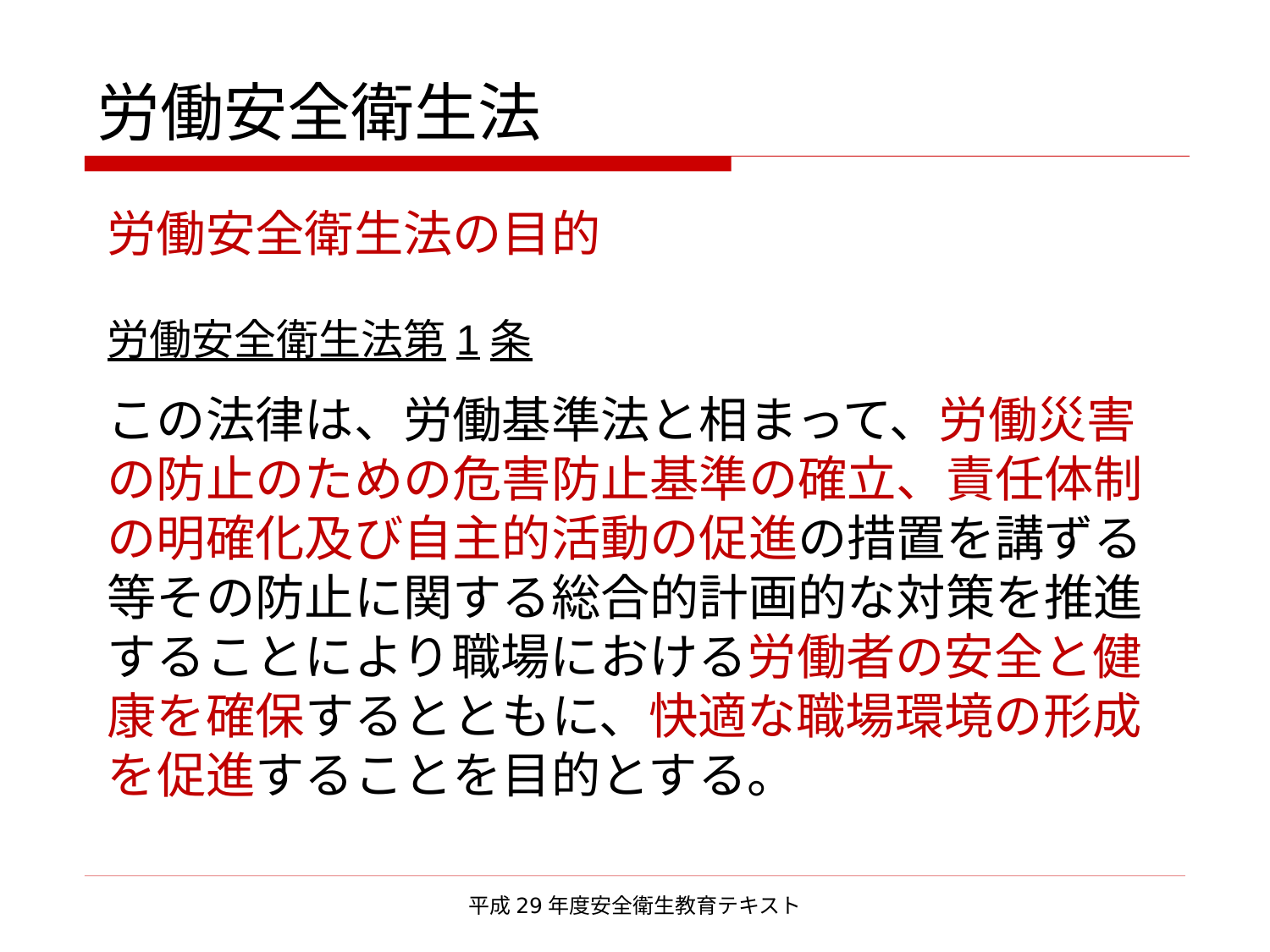

労働安全衛生法
労働安全衛生法の目的

労働安全衛生法第1条

この法律は、労働基準法と相まって、労働災害の防止のための危害防止基準の確立、責任体制の明確化及び自主的活動の促進の措置を講ずる等その防止に関する総合的計画的な対策を推進することにより職場における労働者の安全と健康を確保するとともに、快適な職場環境の形成を促進することを目的とする。
平成29年度安全衛生教育テキスト